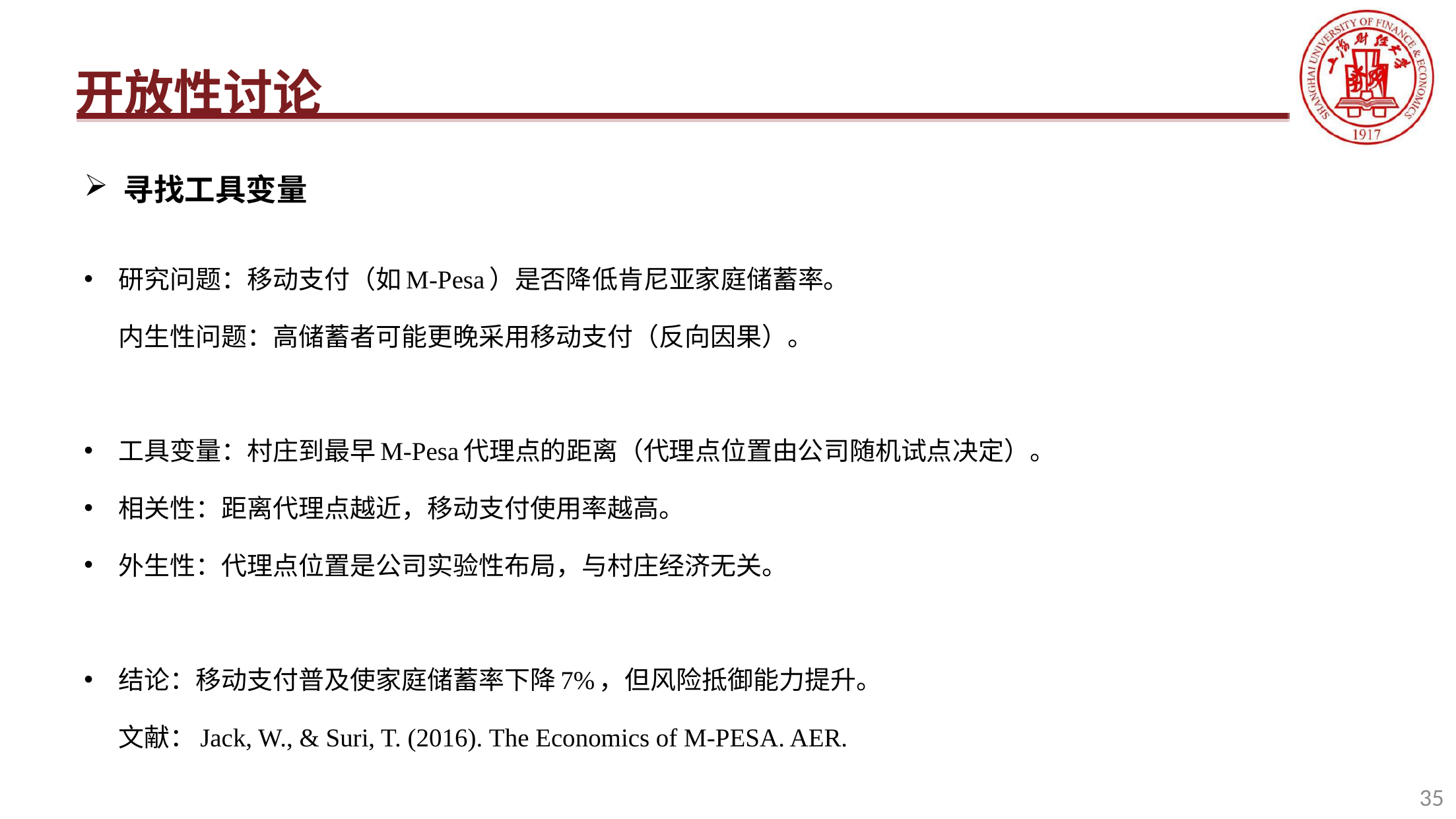

开放性讨论
寻找工具变量

研究问题：移动支付（如M-Pesa）是否降低肯尼亚家庭储蓄率。
内生性问题：高储蓄者可能更晚采用移动支付（反向因果）。
工具变量：村庄到最早M-Pesa代理点的距离（代理点位置由公司随机试点决定）。
相关性：距离代理点越近，移动支付使用率越高。
外生性：代理点位置是公司实验性布局，与村庄经济无关。
结论：移动支付普及使家庭储蓄率下降7%，但风险抵御能力提升。
文献：Jack, W., & Suri, T. (2016). The Economics of M-PESA. AER.

35